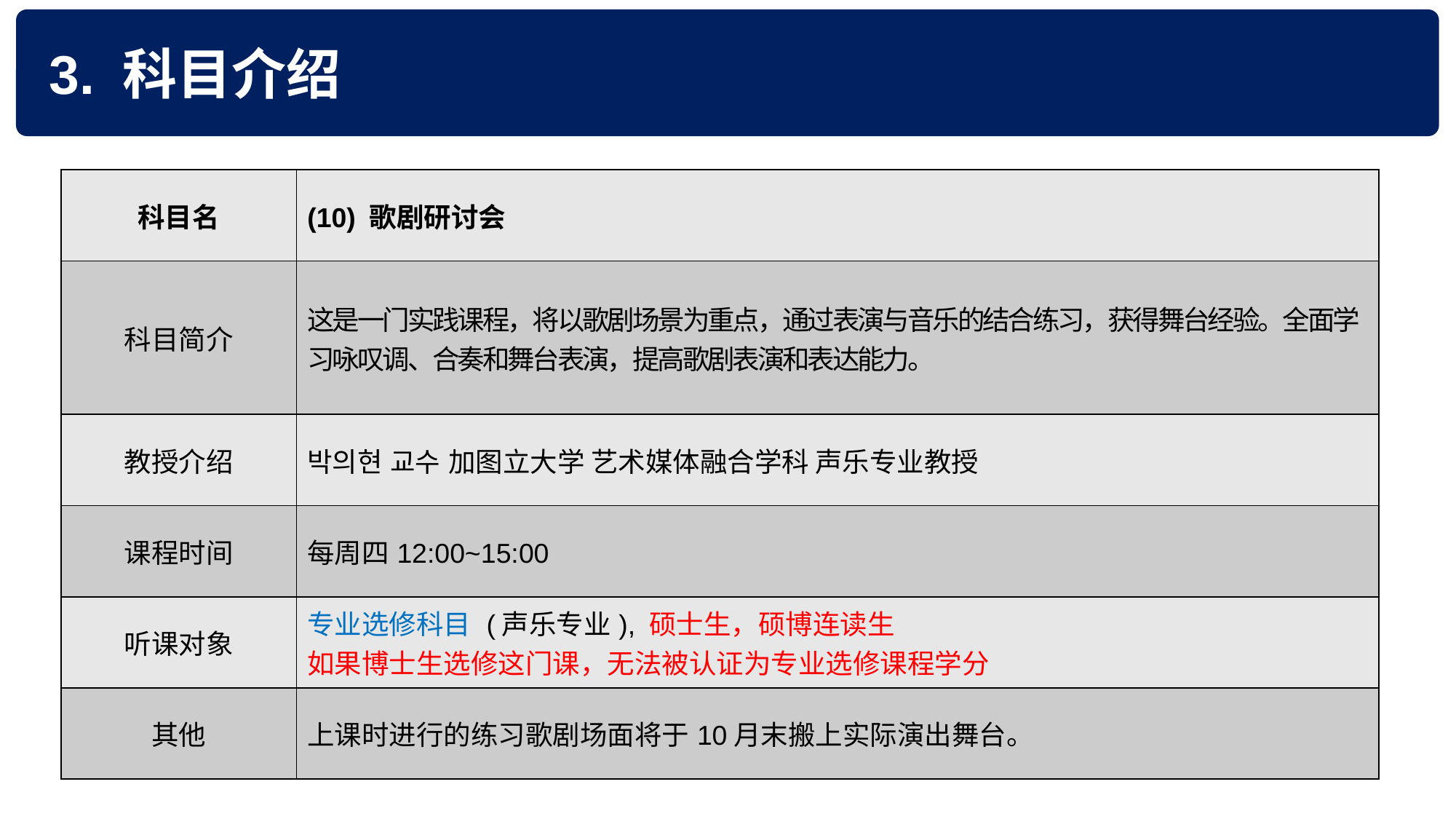

3. 科目介绍
| 科目名 | (10) 歌剧研讨会 |
| --- | --- |
| 科目简介 | 这是一门实践课程，将以歌剧场景为重点，通过表演与音乐的结合练习，获得舞台经验。全面学习咏叹调、合奏和舞台表演，提高歌剧表演和表达能力。 |
| 教授介绍 | 박의현 교수 加图立大学 艺术媒体融合学科 声乐专业教授 |
| 课程时间 | 每周四12:00~15:00 |
| 听课对象 | 专业选修科目 (声乐专业), 硕士生，硕博连读生 如果博士生选修这门课，无法被认证为专业选修课程学分 |
| 其他 | 上课时进行的练习歌剧场面将于10月末搬上实际演出舞台。 |